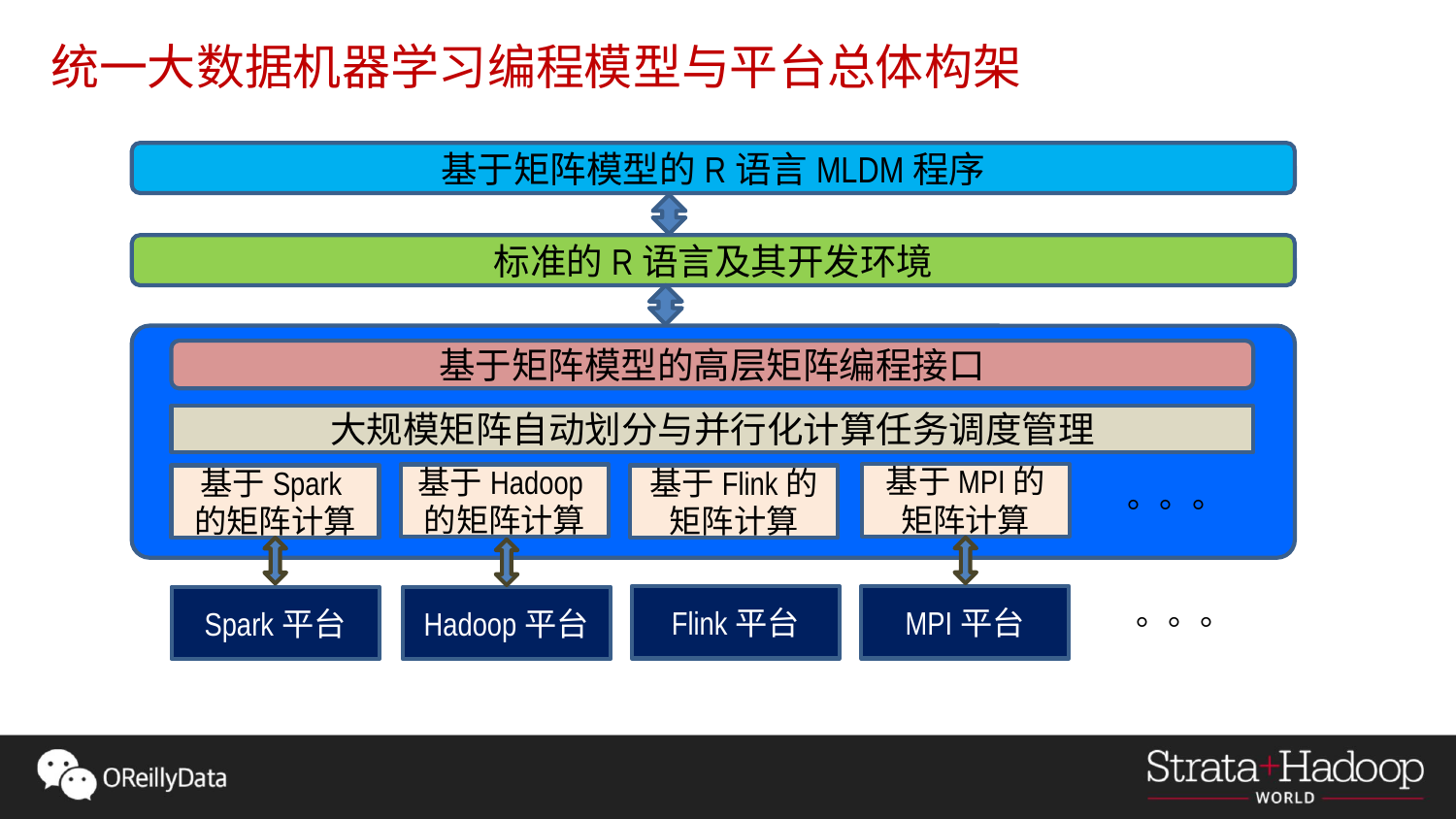

统一大数据机器学习编程模型与平台总体构架
基于矩阵模型的R语言MLDM程序

标准的R语言及其开发环境

基于矩阵模型的高层矩阵编程接口
大规模矩阵自动划分与并行化计算任务调度管理
。。。
基于MPI的
矩阵计算
基于Hadoop的矩阵计算
基于Spark的矩阵计算
基于Flink的
矩阵计算

。。。
Flink平台
MPI平台
Spark平台
Hadoop平台